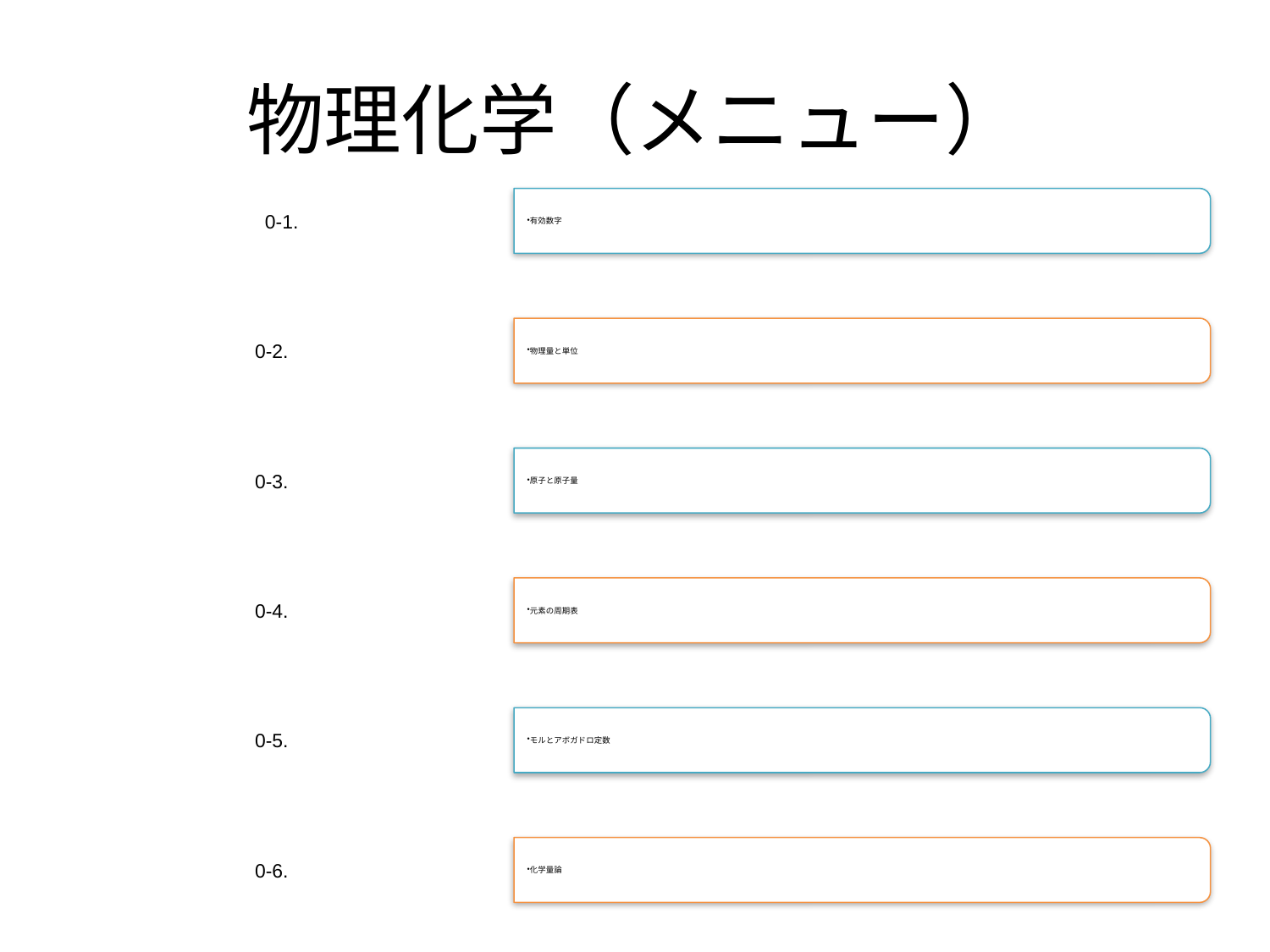

# 物理化学（メニュー）
0-1.
0-2.
0-3.
0-4.
0-5.
0-6.
有効数字
物理量と単位
原子と原子量
元素の周期表
モルとアボガドロ定数
化学量論